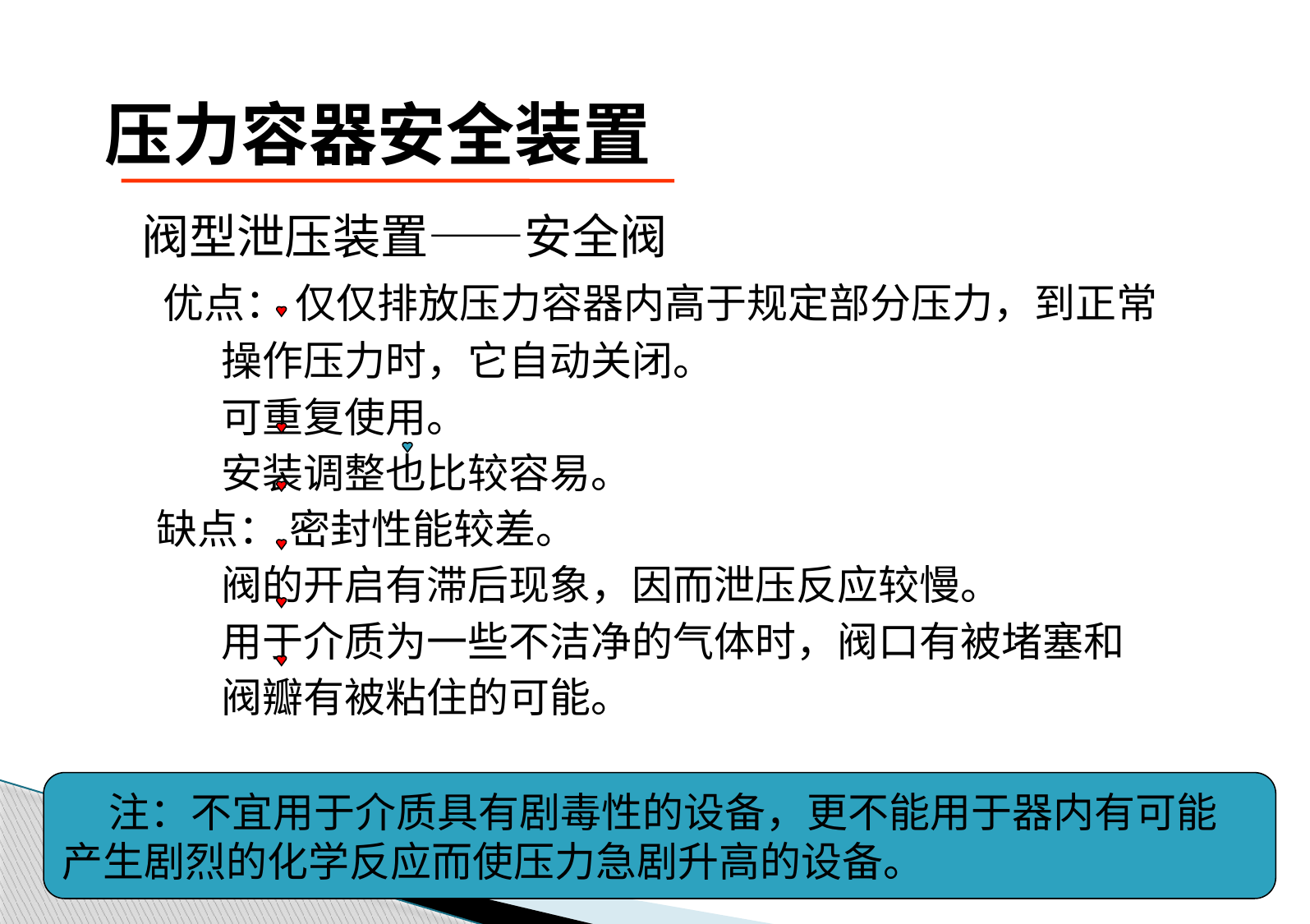

# 压力容器安全装置

 阀型泄压装置——安全阀
   优点： 仅仅排放压力容器内高于规定部分压力，到正常
          操作压力时，它自动关闭。
          可重复使用。
          安装调整也比较容易。
   缺点： 密封性能较差。
          阀的开启有滞后现象，因而泄压反应较慢。
          用于介质为一些不洁净的气体时，阀口有被堵塞和
          阀瓣有被粘住的可能。

    注：不宜用于介质具有剧毒性的设备，更不能用于器内有可能
产生剧烈的化学反应而使压力急剧升高的设备。